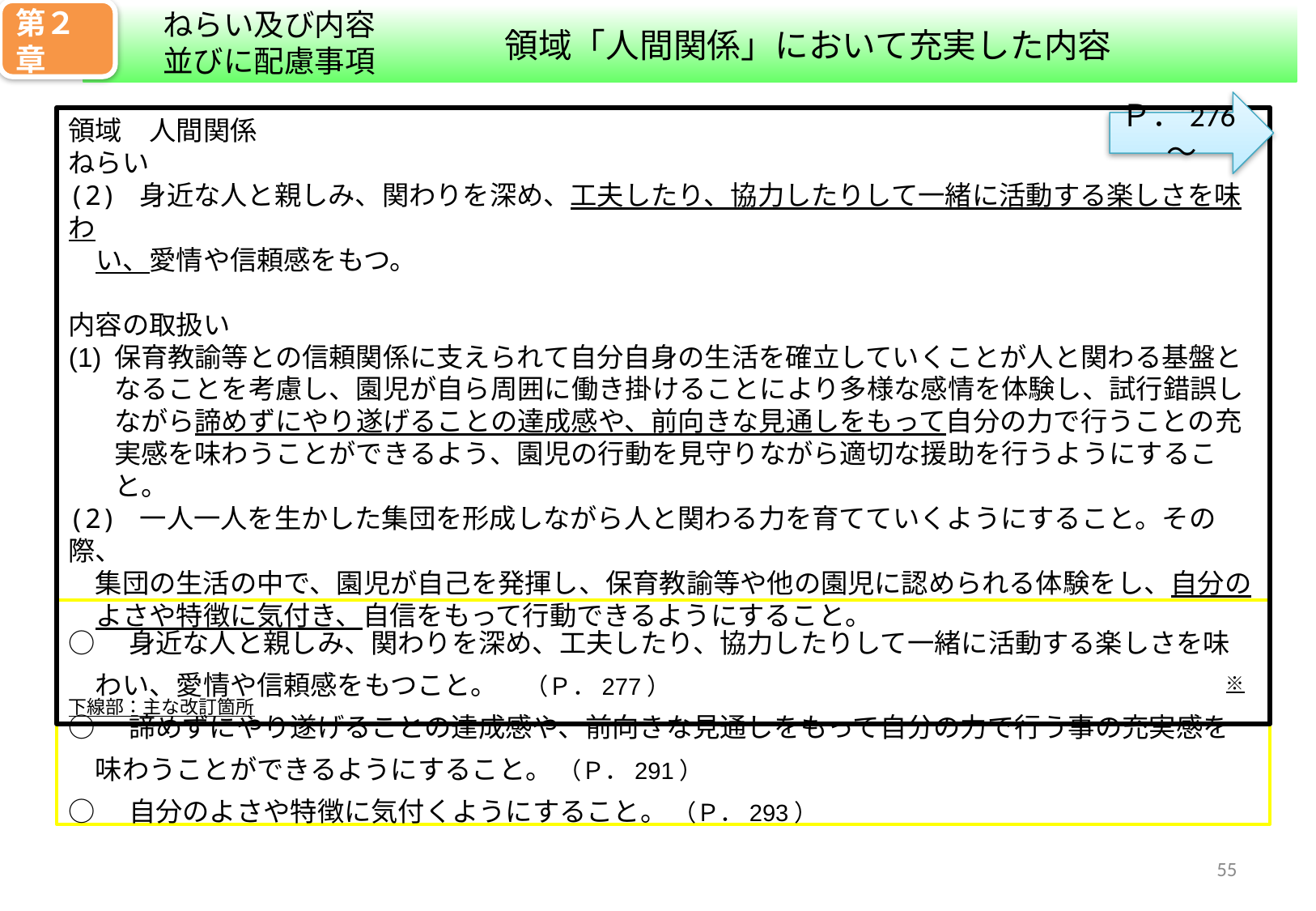

ねらい及び内容並びに配慮事項
第２章
　　　　　　　領域「人間関係」において充実した内容
Ｐ．276～
領域　人間関係
ねらい
(2) 身近な人と親しみ、関わりを深め、工夫したり、協力したりして一緒に活動する楽しさを味わ
　い、愛情や信頼感をもつ。

内容の取扱い
保育教諭等との信頼関係に支えられて自分自身の生活を確立していくことが人と関わる基盤となることを考慮し、園児が自ら周囲に働き掛けることにより多様な感情を体験し、試行錯誤しながら諦めずにやり遂げることの達成感や、前向きな見通しをもって自分の力で行うことの充実感を味わうことができるよう、園児の行動を見守りながら適切な援助を行うようにすること。
(2) 一人一人を生かした集団を形成しながら人と関わる力を育てていくようにすること。その際、
　集団の生活の中で、園児が自己を発揮し、保育教諭等や他の園児に認められる体験をし、自分の
　よさや特徴に気付き、自信をもって行動できるようにすること。
　　　　　　　　　　　　　　　　　　　　　　　　　　　　　　　　　　　　　　　　　　　※下線部：主な改訂箇所
○　身近な人と親しみ、関わりを深め、工夫したり、協力したりして一緒に活動する楽しさを味
　わい、愛情や信頼感をもつこと。　（Ｐ．277）
○　諦めずにやり遂げることの達成感や、前向きな見通しをもって自分の力で行う事の充実感を
　味わうことができるようにすること。 （Ｐ．291）
○　自分のよさや特徴に気付くようにすること。 （Ｐ．293）
55